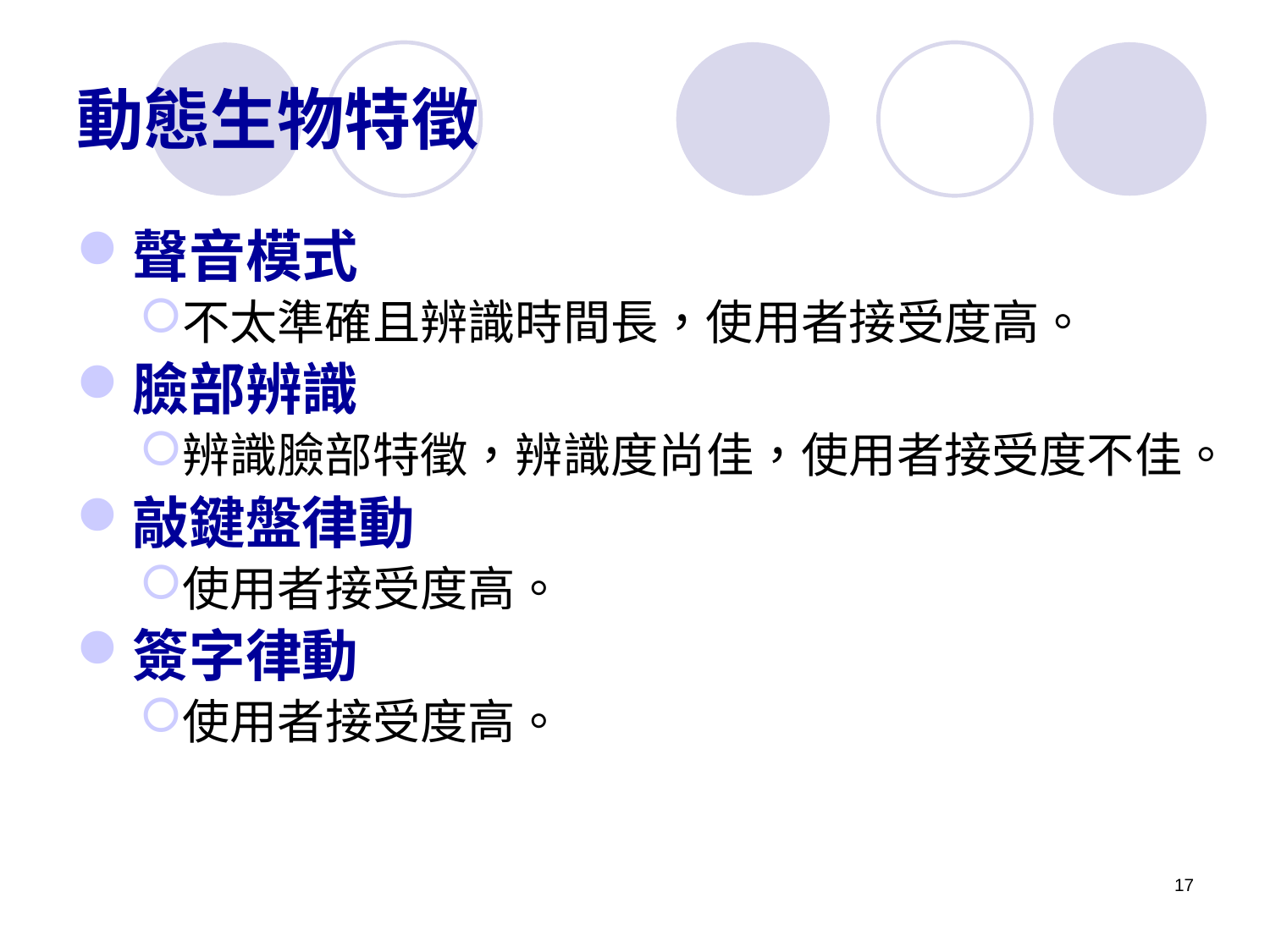

# 動態生物特徵
聲音模式
不太準確且辨識時間長，使用者接受度高。
臉部辨識
辨識臉部特徵，辨識度尚佳，使用者接受度不佳。
敲鍵盤律動
使用者接受度高。
簽字律動
使用者接受度高。
17